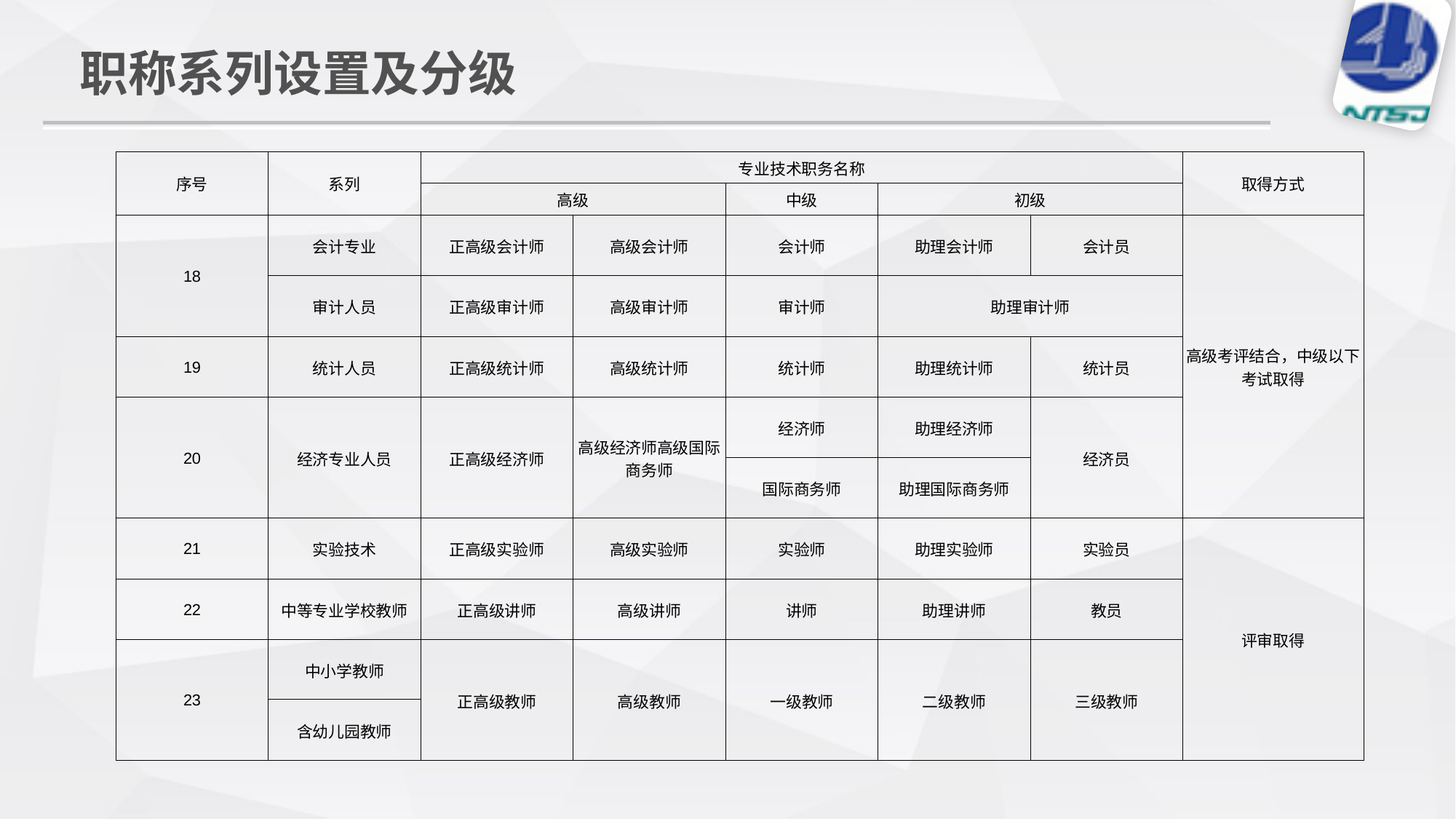

职称系列设置及分级
| 序号 | 系列 | 专业技术职务名称 |  |  |  |  | 取得方式 |
| --- | --- | --- | --- | --- | --- | --- | --- |
|  |  | 高级 |  | 中级 | 初级 |  |  |
| 18 | 会计专业 | 正高级会计师 | 高级会计师 | 会计师 | 助理会计师 | 会计员 | 高级考评结合，中级以下考试取得 |
|  | 审计人员 | 正高级审计师 | 高级审计师 | 审计师 | 助理审计师 |  |  |
| 19 | 统计人员 | 正高级统计师 | 高级统计师 | 统计师 | 助理统计师 | 统计员 |  |
| 20 | 经济专业人员 | 正高级经济师 | 高级经济师高级国际商务师 | 经济师 | 助理经济师 | 经济员 |  |
|  |  |  |  | 国际商务师 | 助理国际商务师 |  |  |
| 21 | 实验技术 | 正高级实验师 | 高级实验师 | 实验师 | 助理实验师 | 实验员 | 评审取得 |
| 22 | 中等专业学校教师 | 正高级讲师 | 高级讲师 | 讲师 | 助理讲师 | 教员 |  |
| 23 | 中小学教师 | 正高级教师 | 高级教师 | 一级教师 | 二级教师 | 三级教师 |  |
|  | 含幼儿园教师 |  |  |  |  |  |  |